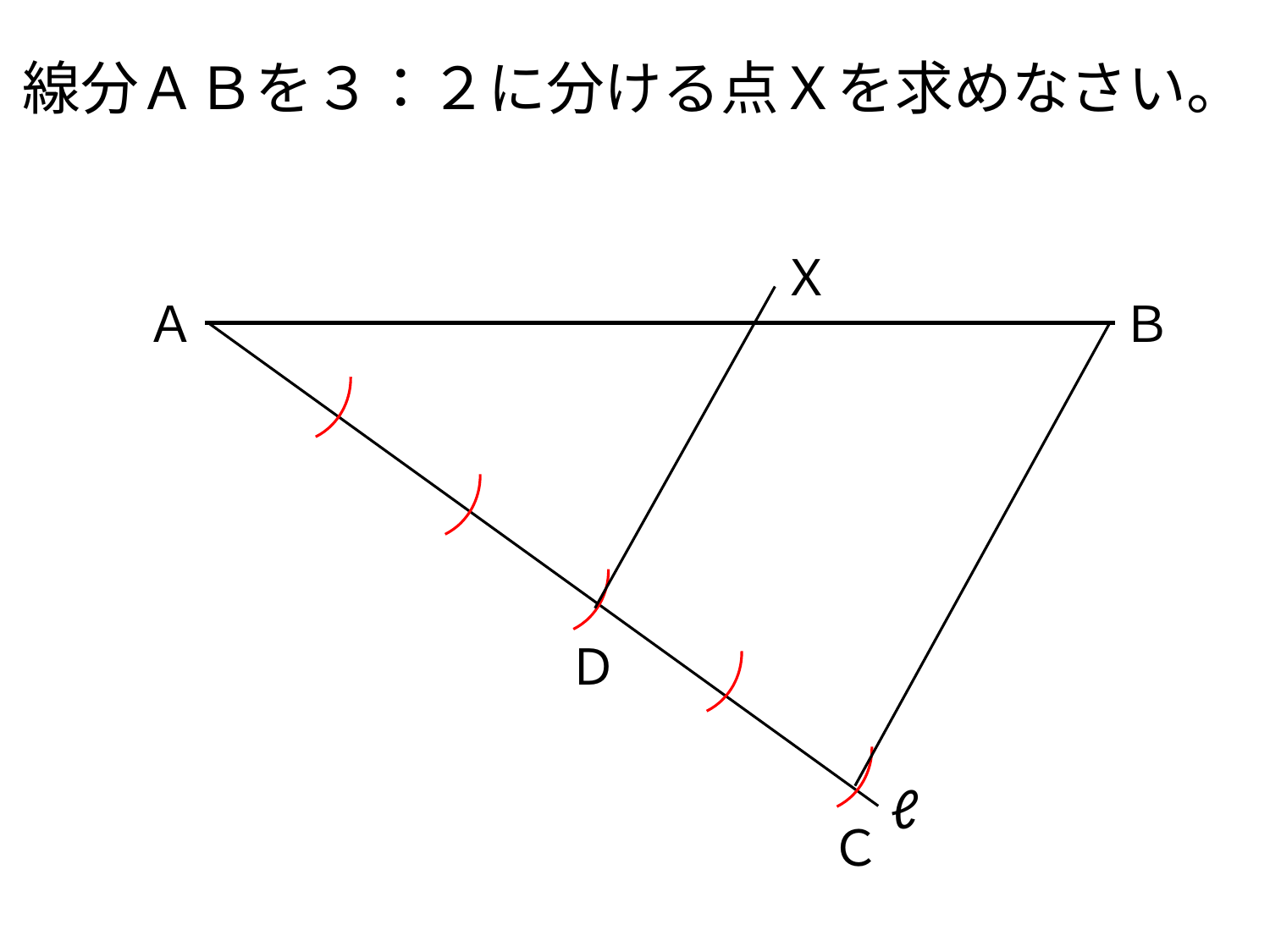

# 線分ＡＢを３：２に分ける点Ｘを求めなさい。
Ｘ
Ａ
Ｂ

Ｄ

ℓ
Ｃ